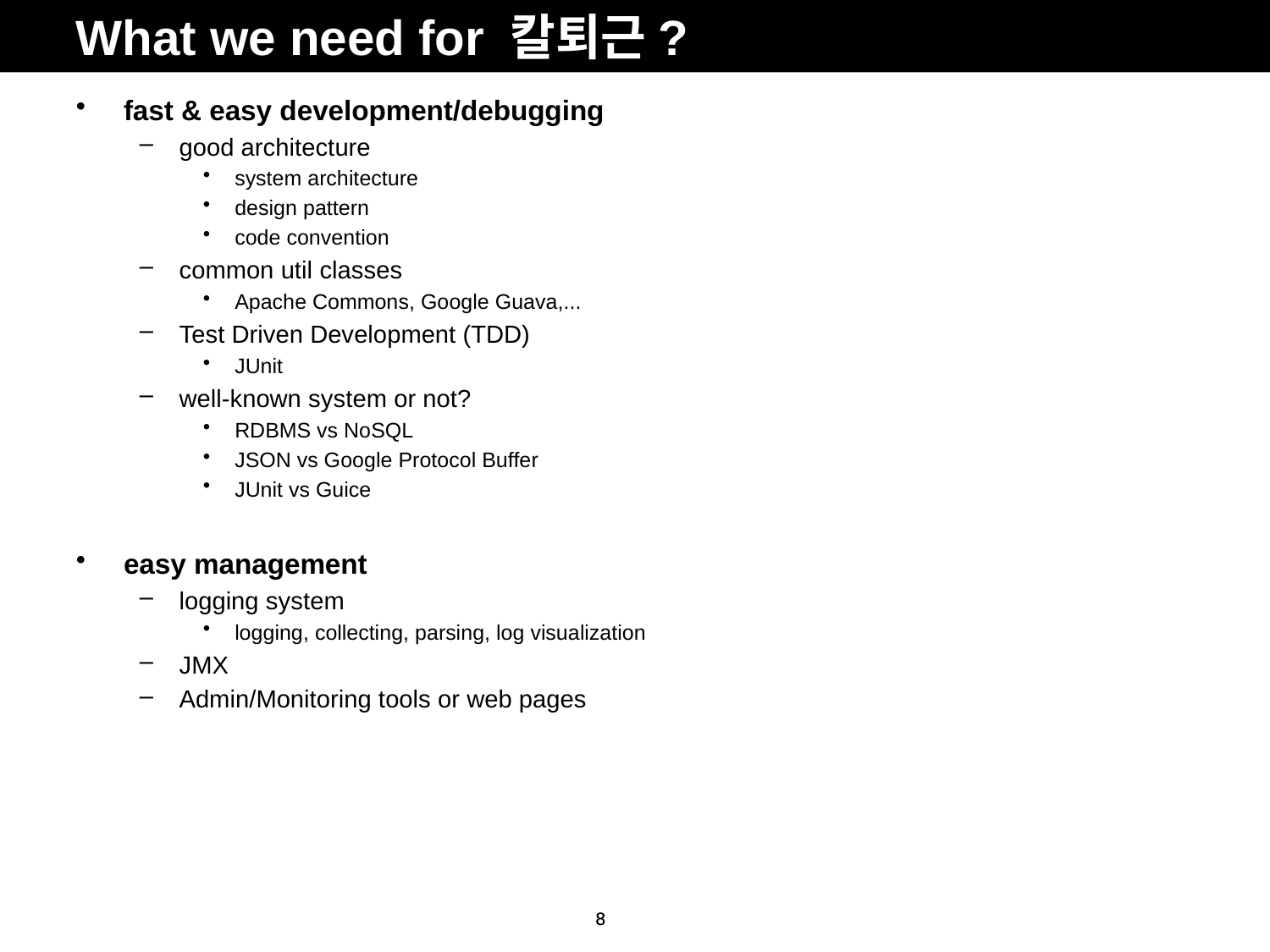

# What we need for 칼퇴근?
fast & easy development/debugging
good architecture
system architecture
design pattern
code convention
common util classes
Apache Commons, Google Guava,...
Test Driven Development (TDD)
JUnit
well-known system or not?
RDBMS vs NoSQL
JSON vs Google Protocol Buffer
JUnit vs Guice

easy management
logging system
logging, collecting, parsing, log visualization
JMX
Admin/Monitoring tools or web pages